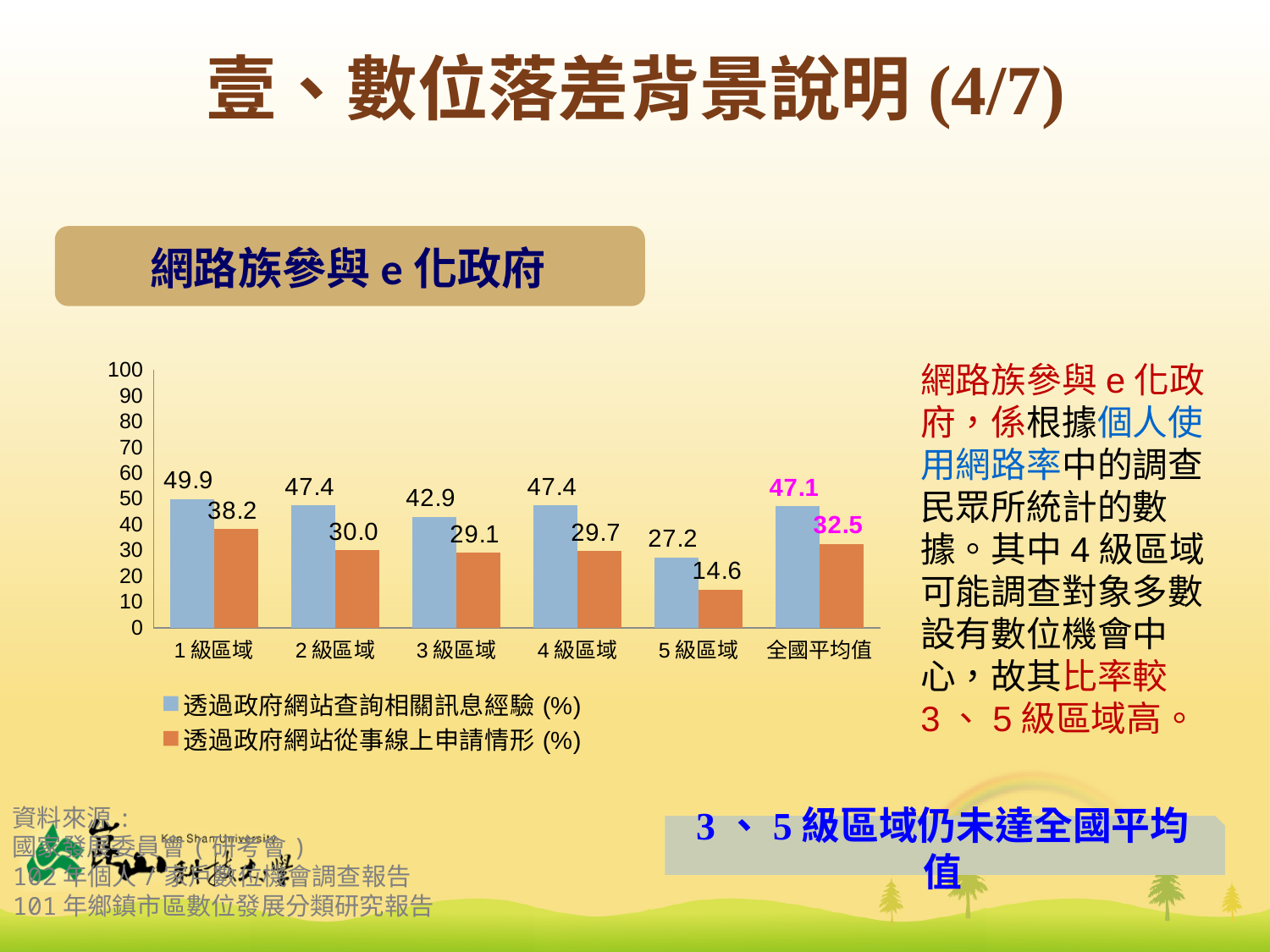

壹、數位落差背景說明(4/7)

網路族參與e化政府

### Chart

| Category | 透過政府網站查詢相關訊息經驗(%) | 透過政府網站從事線上申請情形(%) |
|---|---|---|
| 1級區域 | 49.9 | 38.2 |
| 2級區域 | 47.4 | 30.0 |
| 3級區域 | 42.9 | 29.1 |
| 4級區域 | 47.4 | 29.7 |
| 5級區域 | 27.2 | 14.6 |
| 全國平均值 | 47.1 | 32.5 |
網路族參與e化政府，係根據個人使用網路率中的調查民眾所統計的數據。其中4級區域可能調查對象多數設有數位機會中心，故其比率較3、5級區域高。
資料來源:
國家發展委員會(研考會)
102年個人/家戶數位機會調查報告
101年鄉鎮市區數位發展分類研究報告
3、5級區域仍未達全國平均值